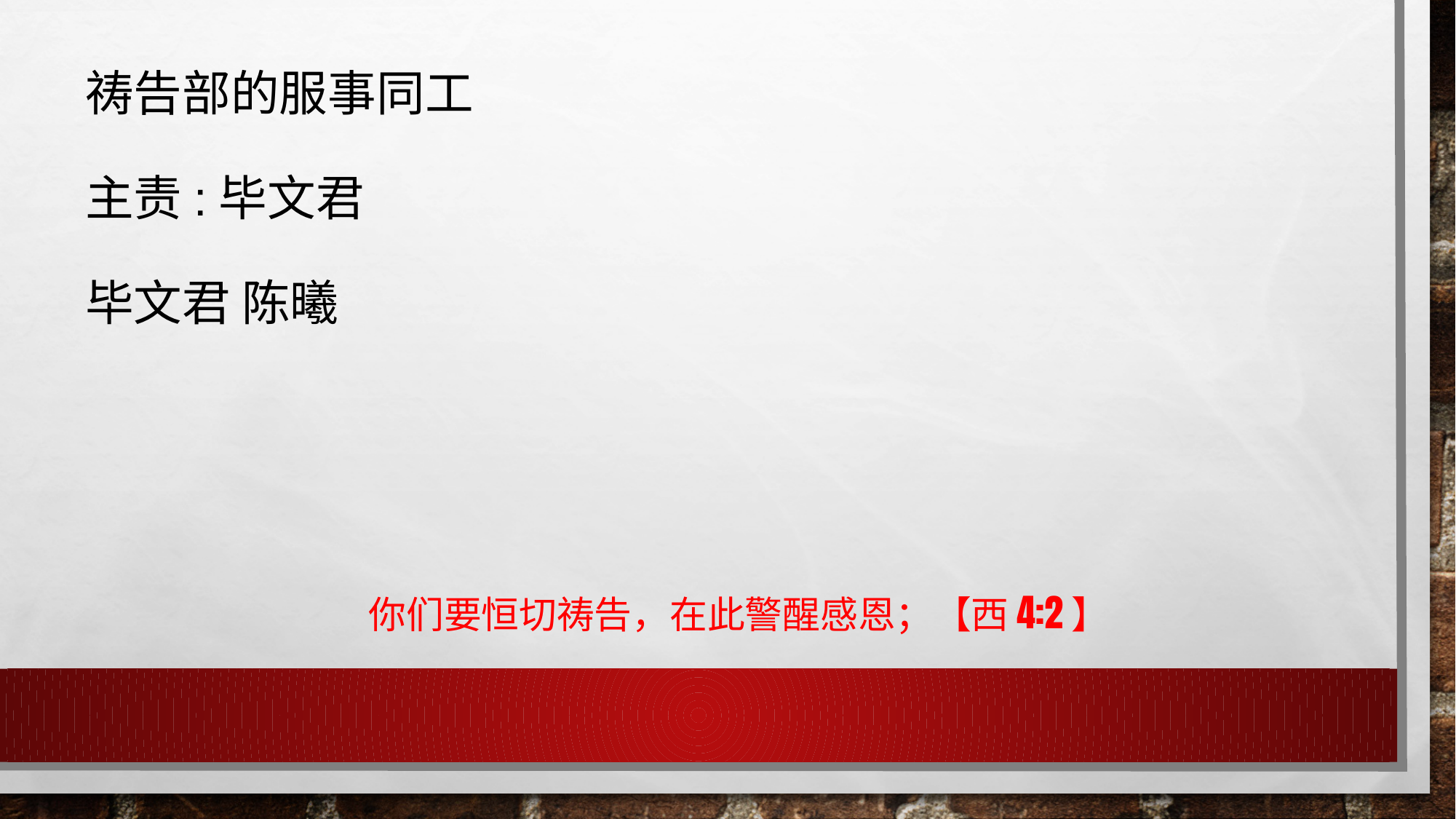

# 祷告部的服事同工 主责:毕文君 毕文君 陈曦
你们要恒切祷告，在此警醒感恩；【西4:2】